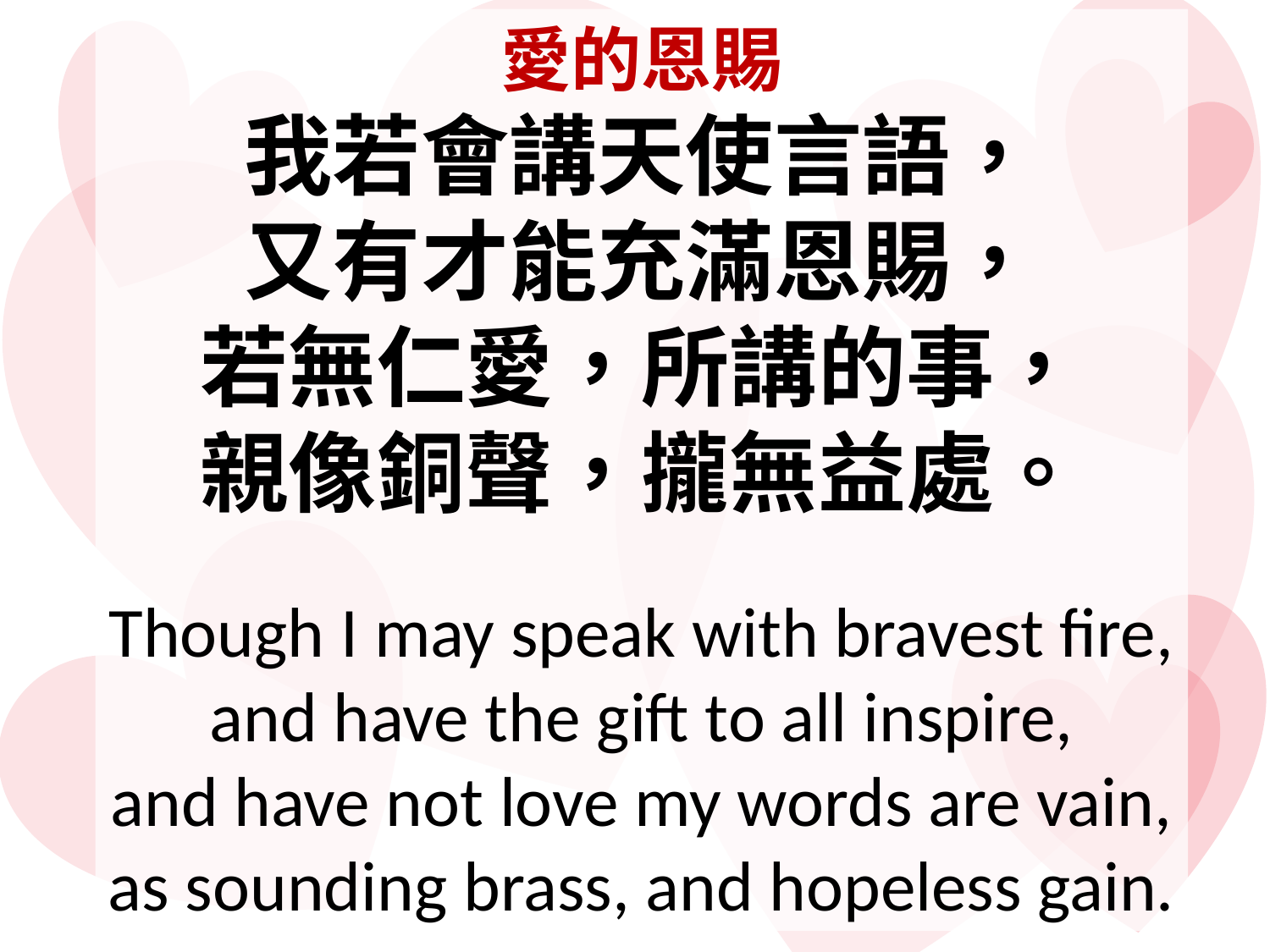

愛的恩賜
我若會講天使言語，
又有才能充滿恩賜，
若無仁愛，所講的事，
親像銅聲，攏無益處。

Though I may speak with bravest fire,
and have the gift to all inspire,
and have not love my words are vain,
as sounding brass, and hopeless gain.